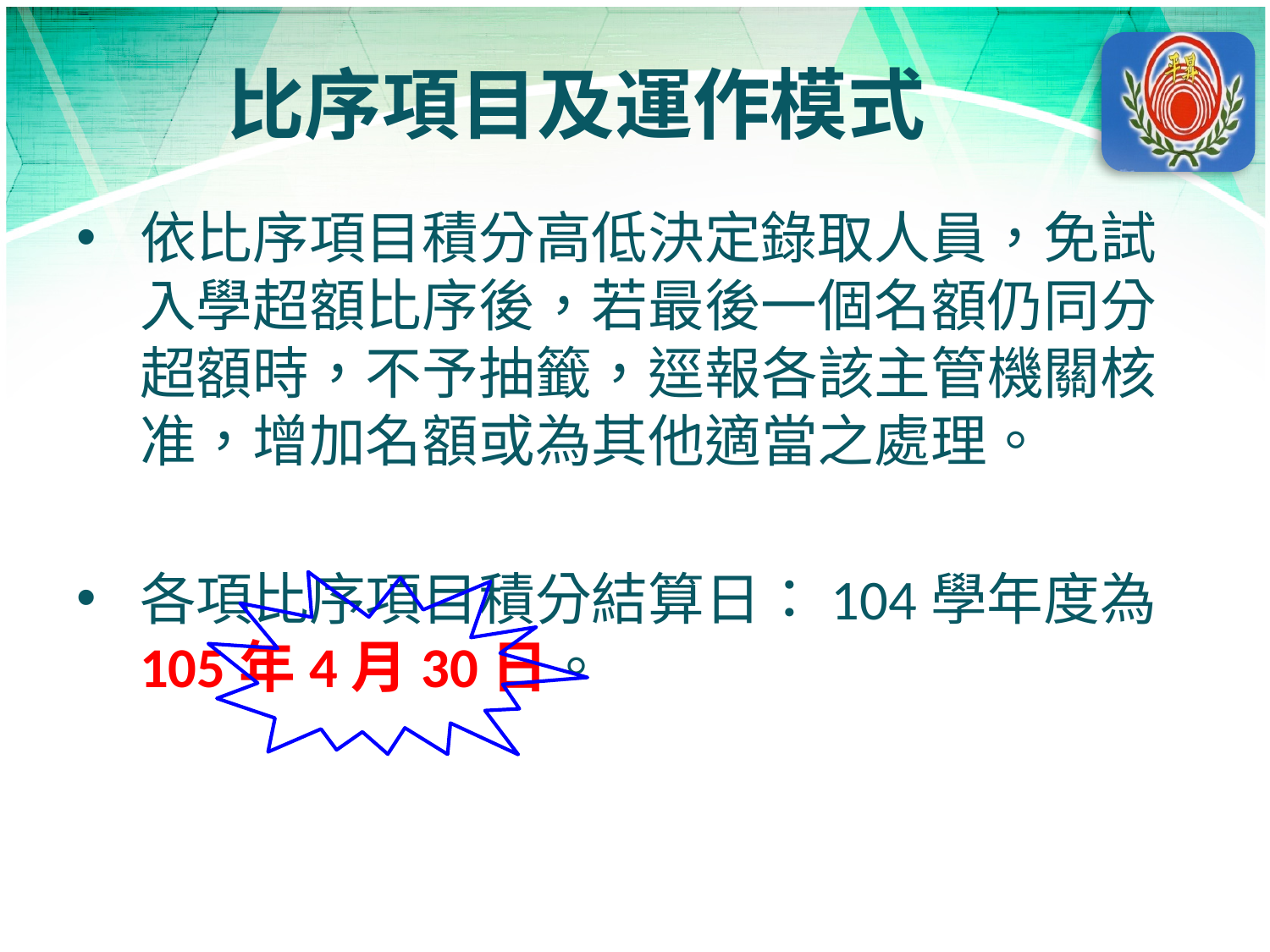

# 比序項目及運作模式
依比序項目積分高低決定錄取人員，免試入學超額比序後，若最後一個名額仍同分超額時，不予抽籤，逕報各該主管機關核准，增加名額或為其他適當之處理。

各項比序項目積分結算日：104學年度為105年4月30日。